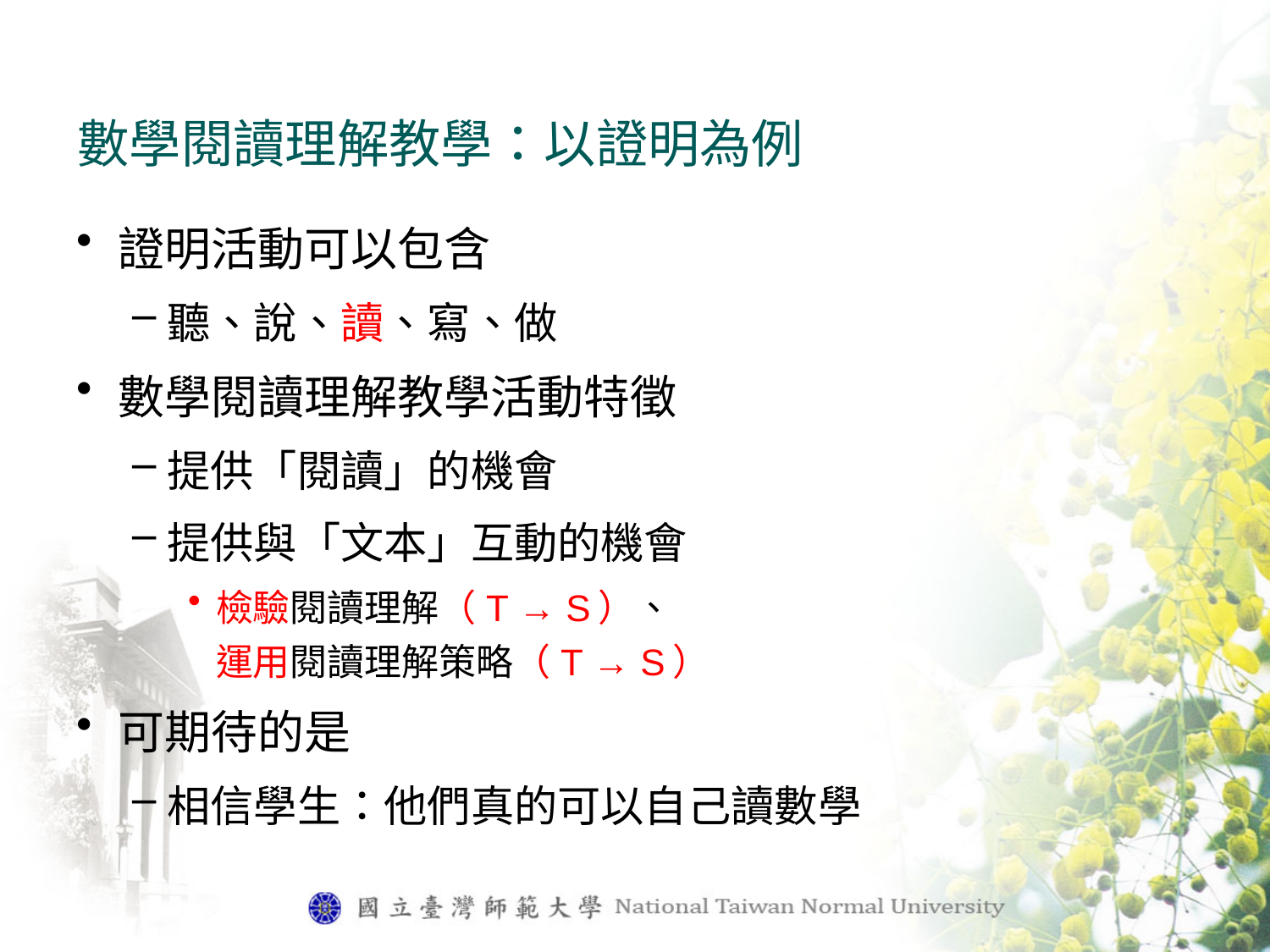

# 數學閱讀理解教學：以證明為例
證明活動可以包含
聽、說、讀、寫、做
數學閱讀理解教學活動特徵
提供「閱讀」的機會
提供與「文本」互動的機會
檢驗閱讀理解（T → S）、
運用閱讀理解策略（T → S）
可期待的是
相信學生：他們真的可以自己讀數學